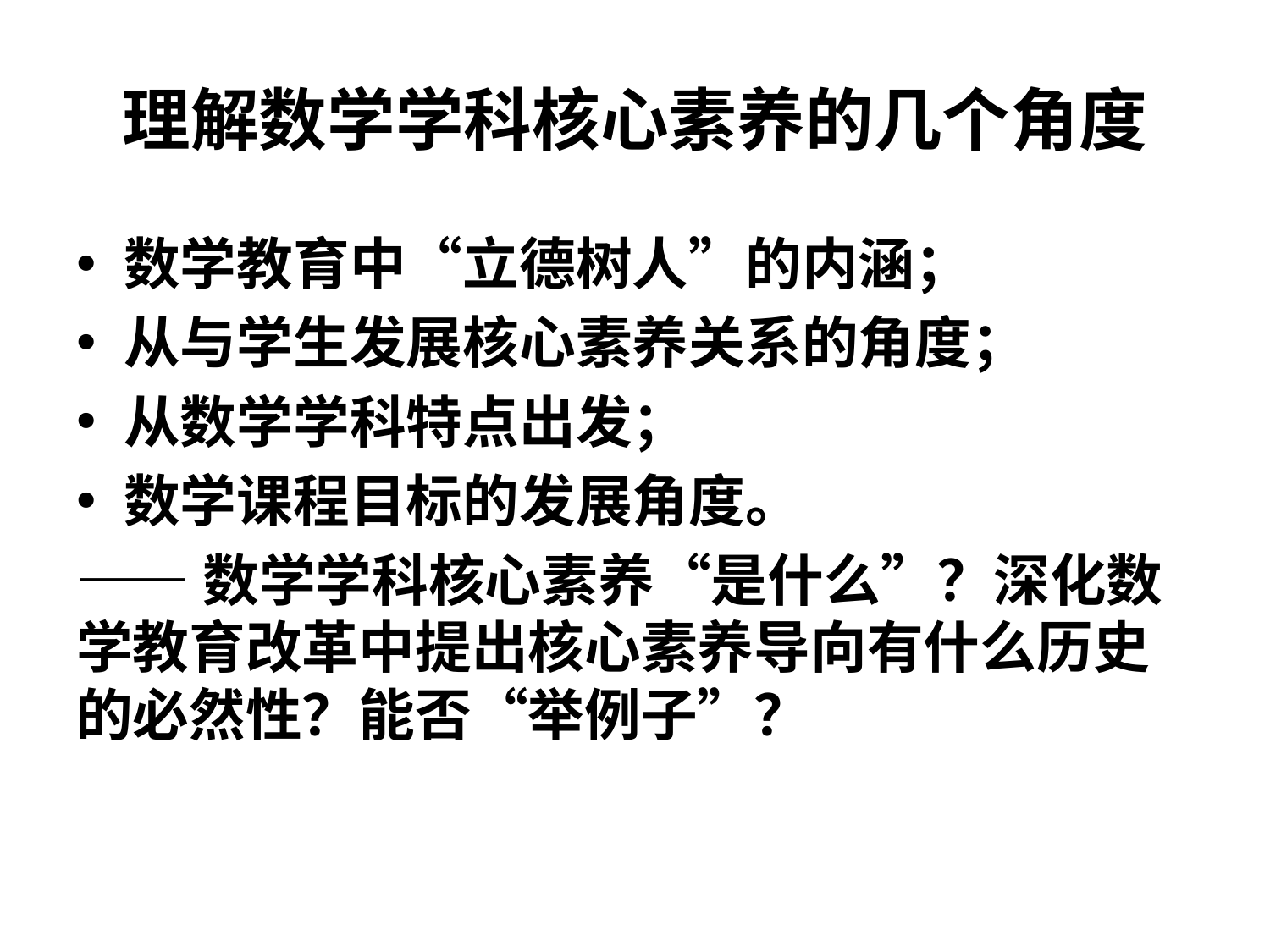

# 理解数学学科核心素养的几个角度
数学教育中“立德树人”的内涵；
从与学生发展核心素养关系的角度；
从数学学科特点出发；
数学课程目标的发展角度。
——数学学科核心素养“是什么”？深化数学教育改革中提出核心素养导向有什么历史的必然性？能否“举例子”？